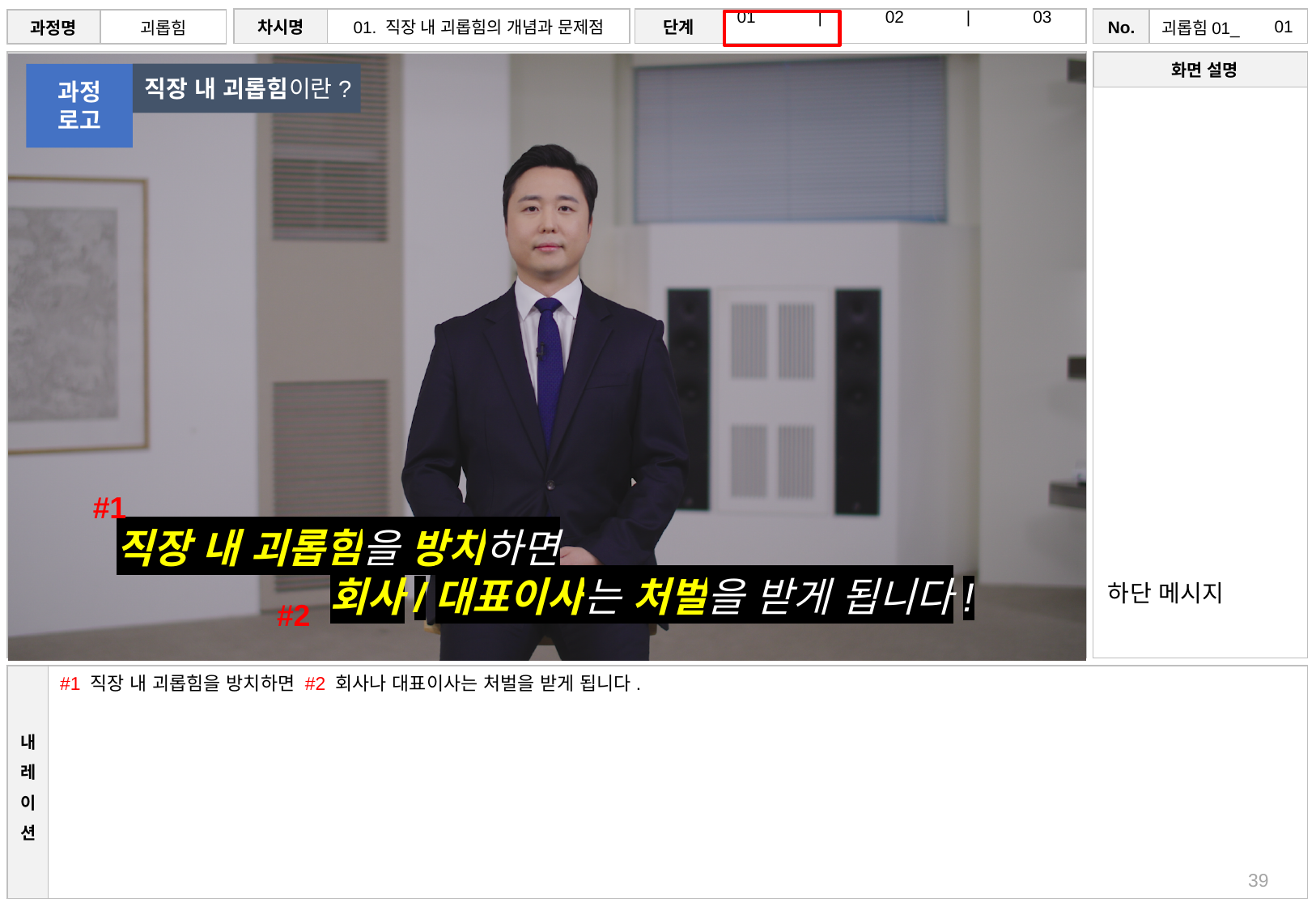

# 01
직장 내 괴롭힘이란?
과정
로고

#1
직장 내 괴롭힘을 방치하면
                  회사/대표이사는 처벌을 받게 됩니다!
하단 메시지
#2
#1 직장 내 괴롭힘을 방치하면 #2 회사나 대표이사는 처벌을 받게 됩니다.
39